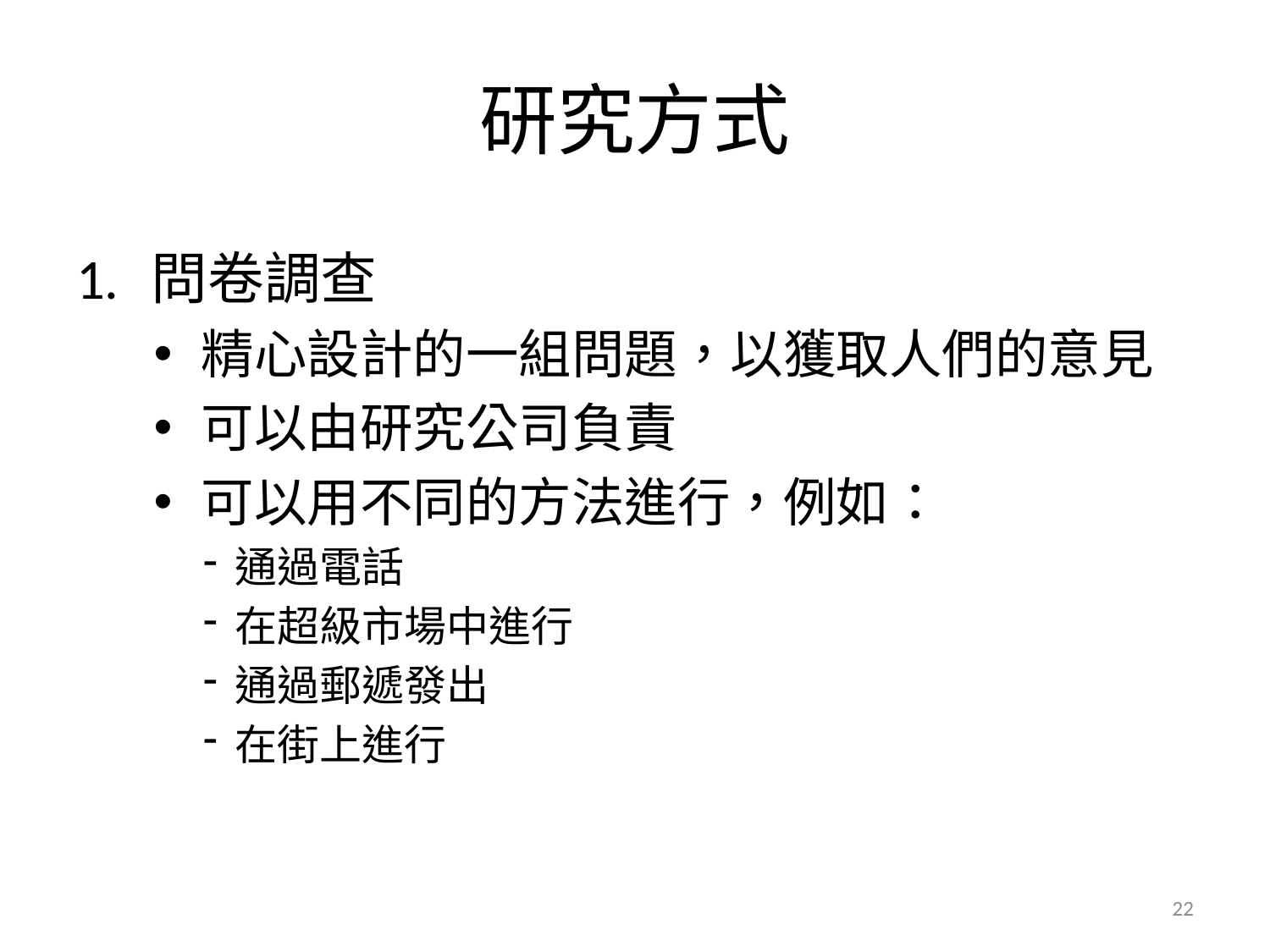

# 研究方式
1.	問卷調查
精心設計的一組問題，以獲取人們的意見
可以由研究公司負責
可以用不同的方法進行，例如：
通過電話
在超級市場中進行
通過郵遞發出
在街上進行
22